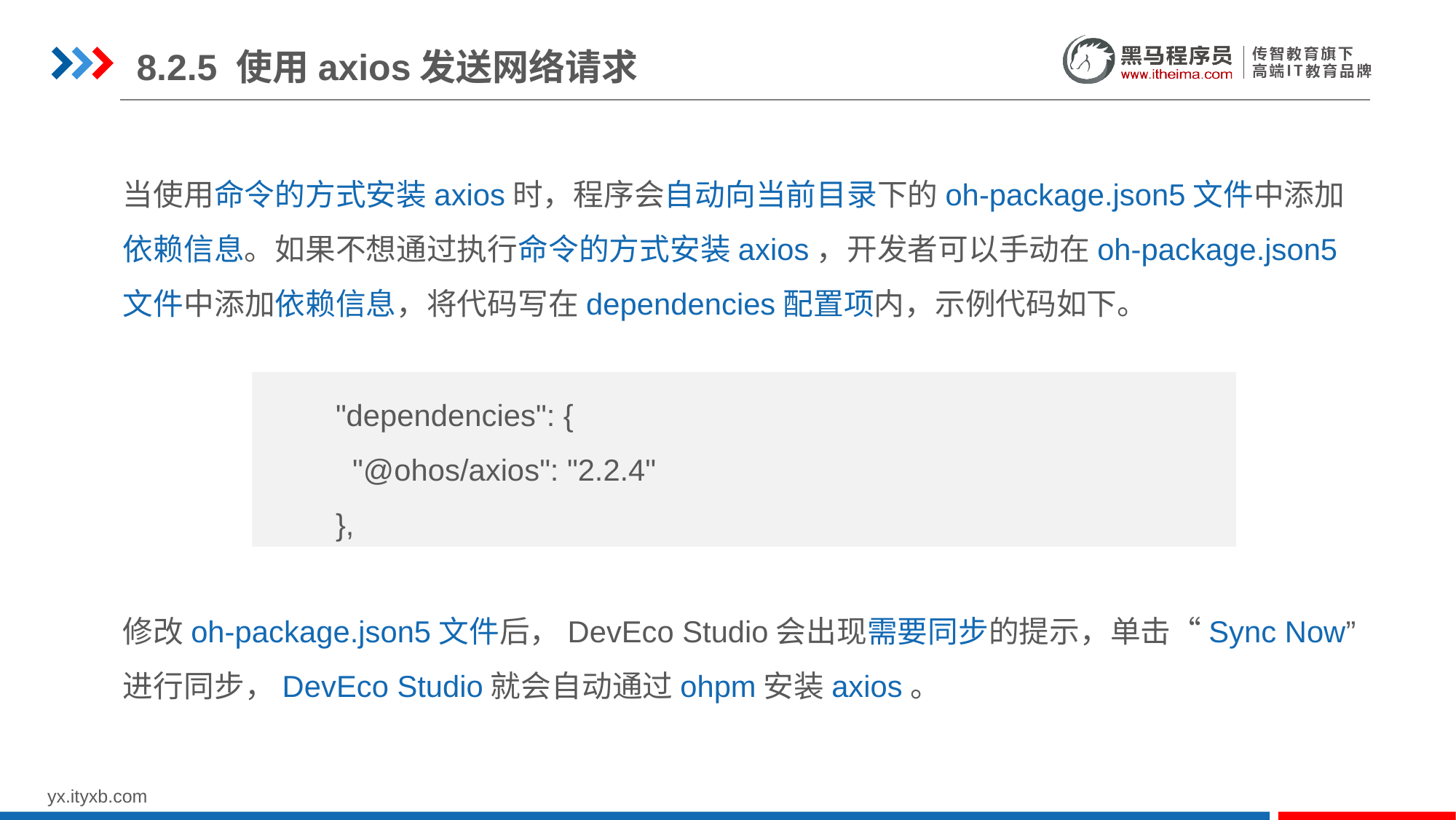

8.2.5 使用axios发送网络请求
当使用命令的方式安装axios时，程序会自动向当前目录下的oh-package.json5文件中添加依赖信息。如果不想通过执行命令的方式安装axios，开发者可以手动在oh-package.json5文件中添加依赖信息，将代码写在dependencies配置项内，示例代码如下。

修改oh-package.json5文件后，DevEco Studio会出现需要同步的提示，单击“Sync Now”
进行同步，DevEco Studio就会自动通过ohpm安装axios。
"dependencies": {
  "@ohos/axios": "2.2.4"
},